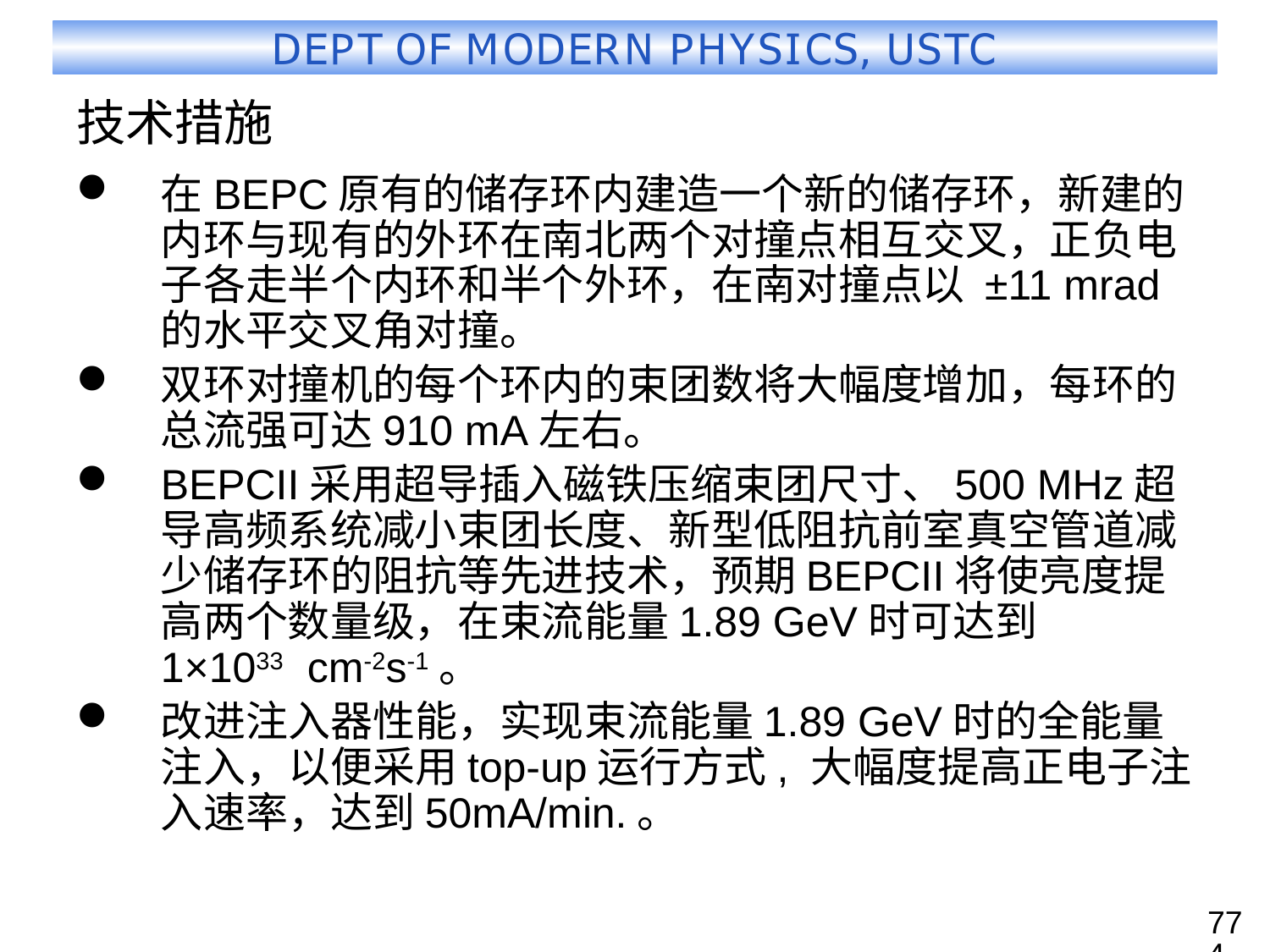

# 技术措施
在BEPC原有的储存环内建造一个新的储存环，新建的内环与现有的外环在南北两个对撞点相互交叉，正负电子各走半个内环和半个外环，在南对撞点以 ±11 mrad的水平交叉角对撞。
双环对撞机的每个环内的束团数将大幅度增加，每环的总流强可达910 mA左右。
BEPCII采用超导插入磁铁压缩束团尺寸、500 MHz超导高频系统减小束团长度、新型低阻抗前室真空管道减少储存环的阻抗等先进技术，预期BEPCII将使亮度提高两个数量级，在束流能量1.89 GeV时可达到   1×1033  cm-2s-1。
改进注入器性能，实现束流能量1.89 GeV时的全能量注入，以便采用top-up运行方式, 大幅度提高正电子注入速率，达到50mA/min.。
774